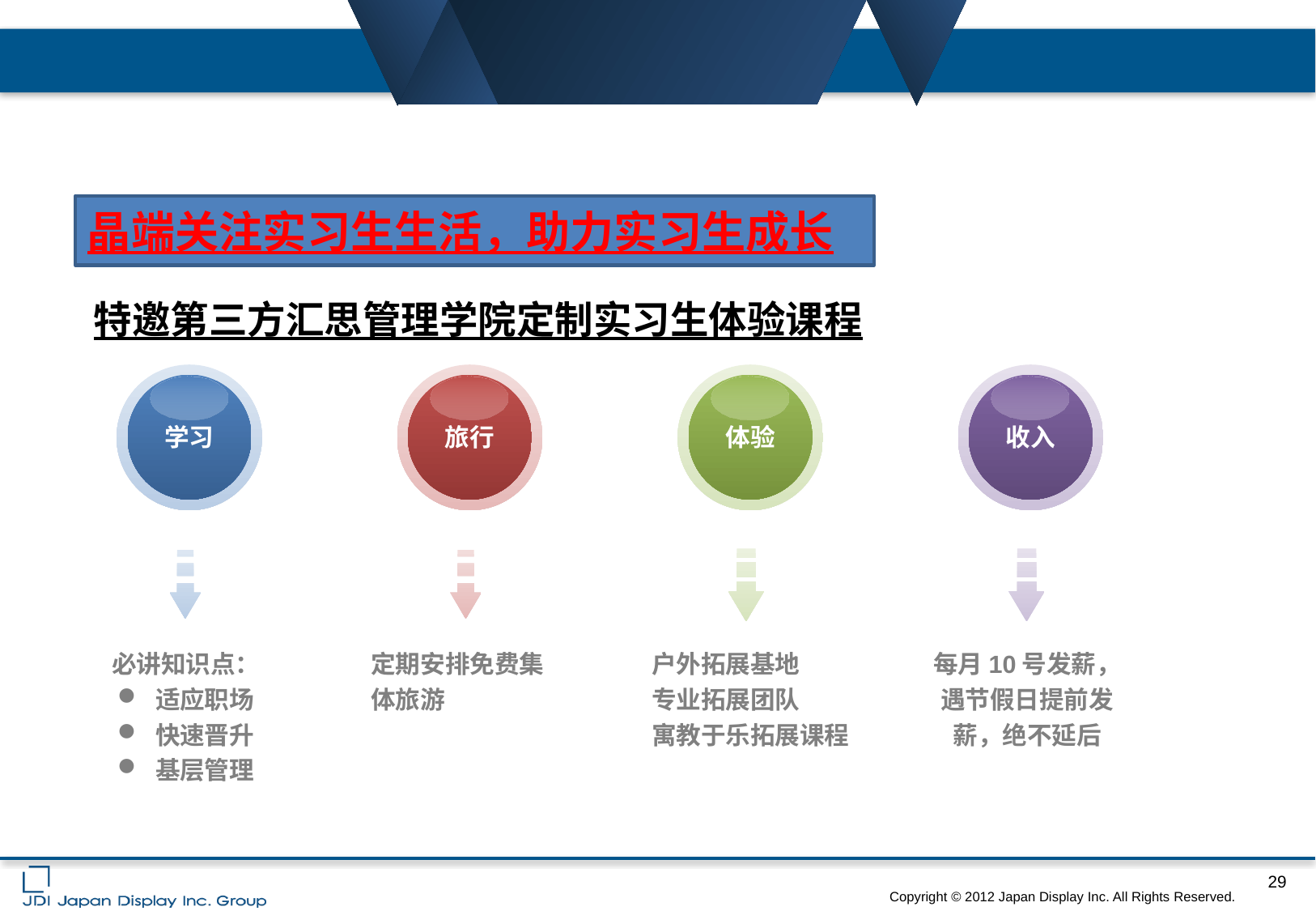

晶端实习生体验课程体系
晶端关注实习生生活，助力实习生成长
特邀第三方汇思管理学院定制实习生体验课程

学习
旅行
体验
收入

必讲知识点：
适应职场
快速晋升
基层管理
定期安排免费集体旅游
户外拓展基地
专业拓展团队
寓教于乐拓展课程
每月10号发薪，遇节假日提前发薪，绝不延后